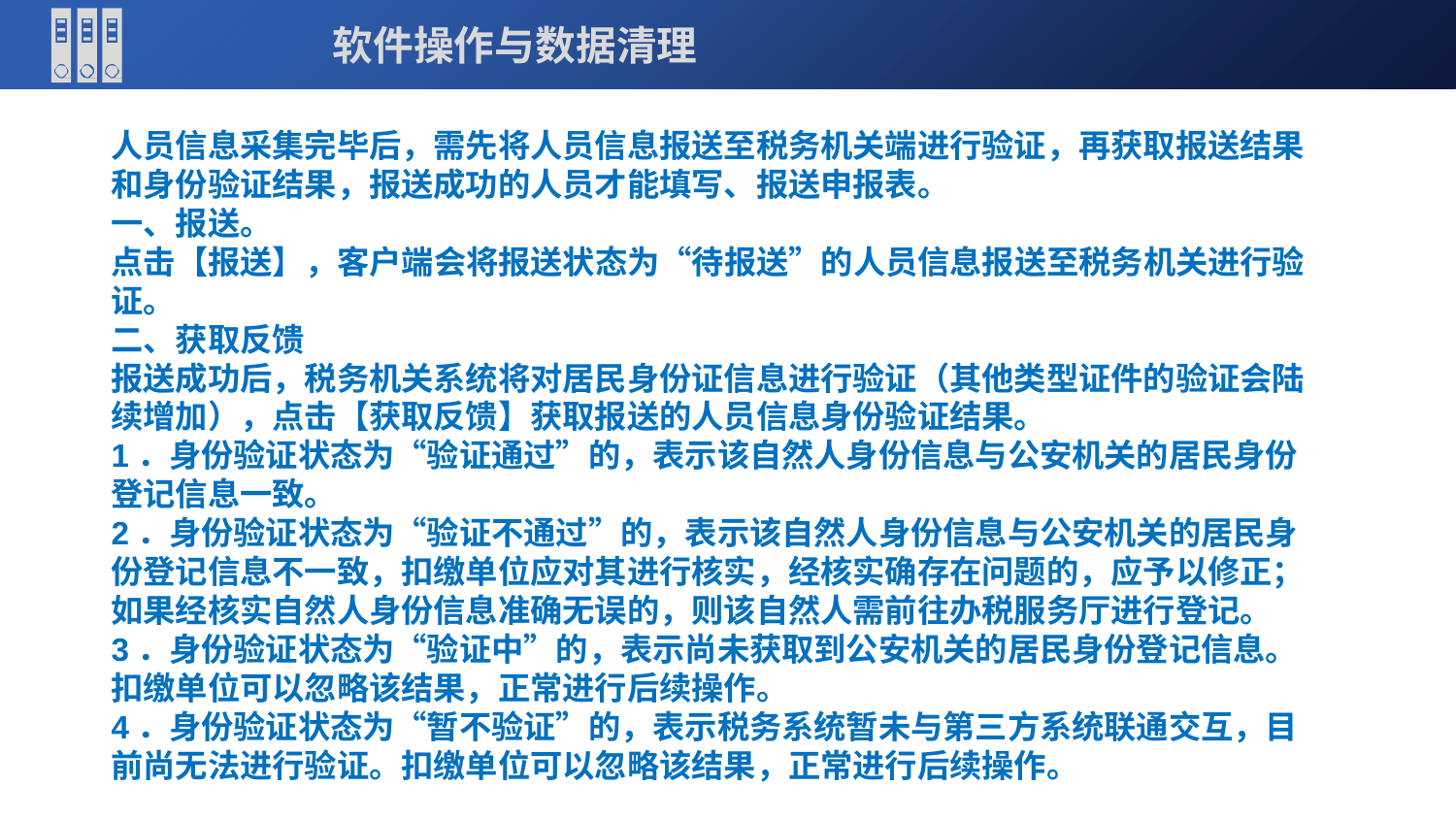

软件操作与数据清理
人员信息采集完毕后，需先将人员信息报送至税务机关端进行验证，再获取报送结果和身份验证结果，报送成功的人员才能填写、报送申报表。
一、报送。
点击【报送】，客户端会将报送状态为“待报送”的人员信息报送至税务机关进行验证。
二、获取反馈
报送成功后，税务机关系统将对居民身份证信息进行验证（其他类型证件的验证会陆续增加），点击【获取反馈】获取报送的人员信息身份验证结果。
1．身份验证状态为“验证通过”的，表示该自然人身份信息与公安机关的居民身份登记信息一致。
2．身份验证状态为“验证不通过”的，表示该自然人身份信息与公安机关的居民身份登记信息不一致，扣缴单位应对其进行核实，经核实确存在问题的，应予以修正；如果经核实自然人身份信息准确无误的，则该自然人需前往办税服务厅进行登记。
3．身份验证状态为“验证中”的，表示尚未获取到公安机关的居民身份登记信息。扣缴单位可以忽略该结果，正常进行后续操作。
4．身份验证状态为“暂不验证”的，表示税务系统暂未与第三方系统联通交互，目前尚无法进行验证。扣缴单位可以忽略该结果，正常进行后续操作。